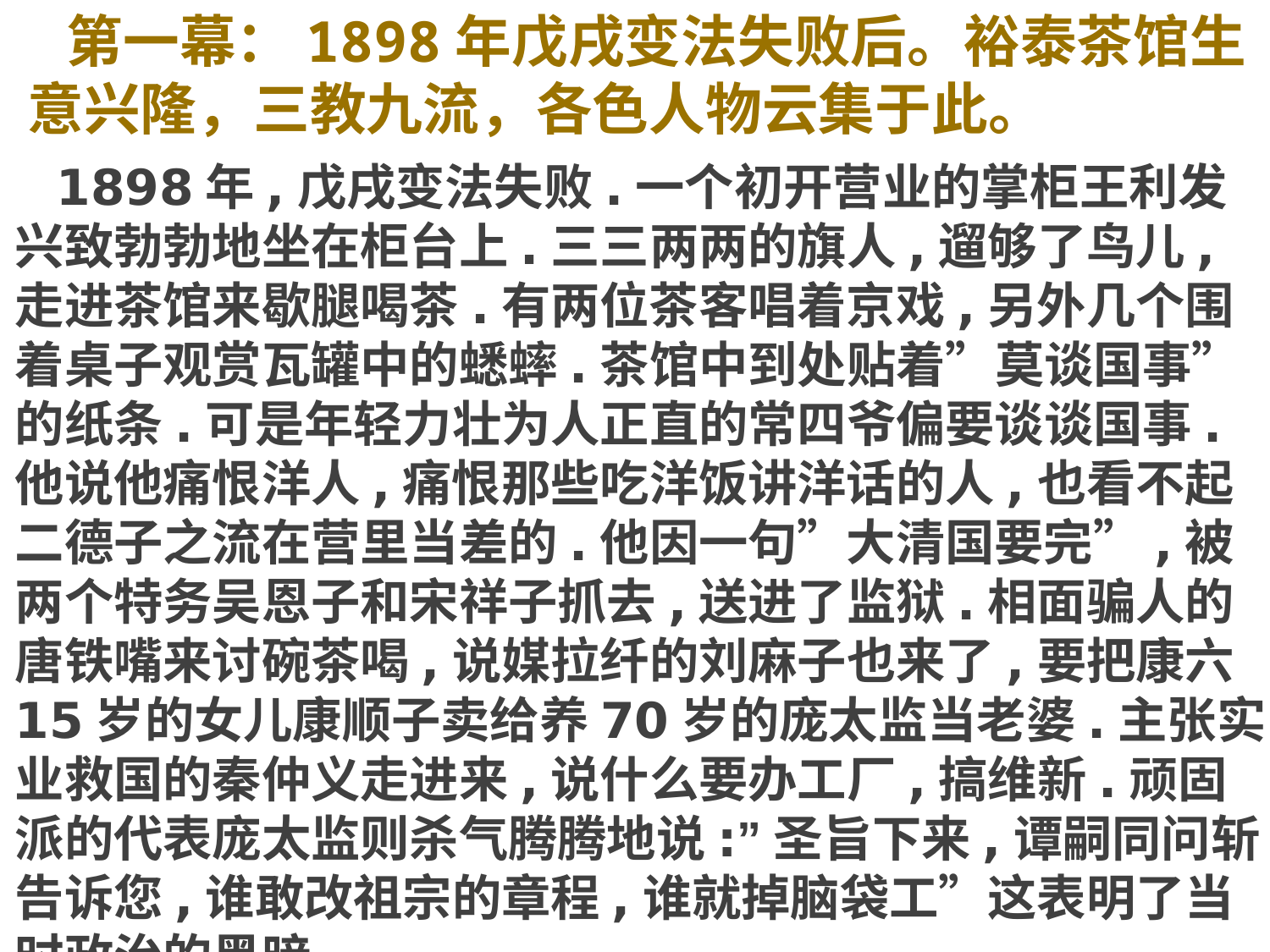

第一幕：1898年戊戌变法失败后。裕泰茶馆生意兴隆，三教九流，各色人物云集于此。
      1898年,戊戌变法失败.一个初开营业的掌柜王利发兴致勃勃地坐在柜台上.三三两两的旗人,遛够了鸟儿,走进茶馆来歇腿喝茶.有两位茶客唱着京戏,另外几个围着桌子观赏瓦罐中的蟋蟀.茶馆中到处贴着”莫谈国事”的纸条.可是年轻力壮为人正直的常四爷偏要谈谈国事.他说他痛恨洋人,痛恨那些吃洋饭讲洋话的人,也看不起二德子之流在营里当差的.他因一句”大清国要完”,被两个特务吴恩子和宋祥子抓去,送进了监狱.相面骗人的唐铁嘴来讨碗茶喝,说媒拉纤的刘麻子也来了,要把康六15岁的女儿康顺子卖给养70岁的庞太监当老婆.主张实业救国的秦仲义走进来,说什么要办工厂,搞维新.顽固派的代表庞太监则杀气腾腾地说:”圣旨下来,谭嗣同问斩!告诉您,谁敢改祖宗的章程,谁就掉脑袋工”这表明了当时政治的黑暗.